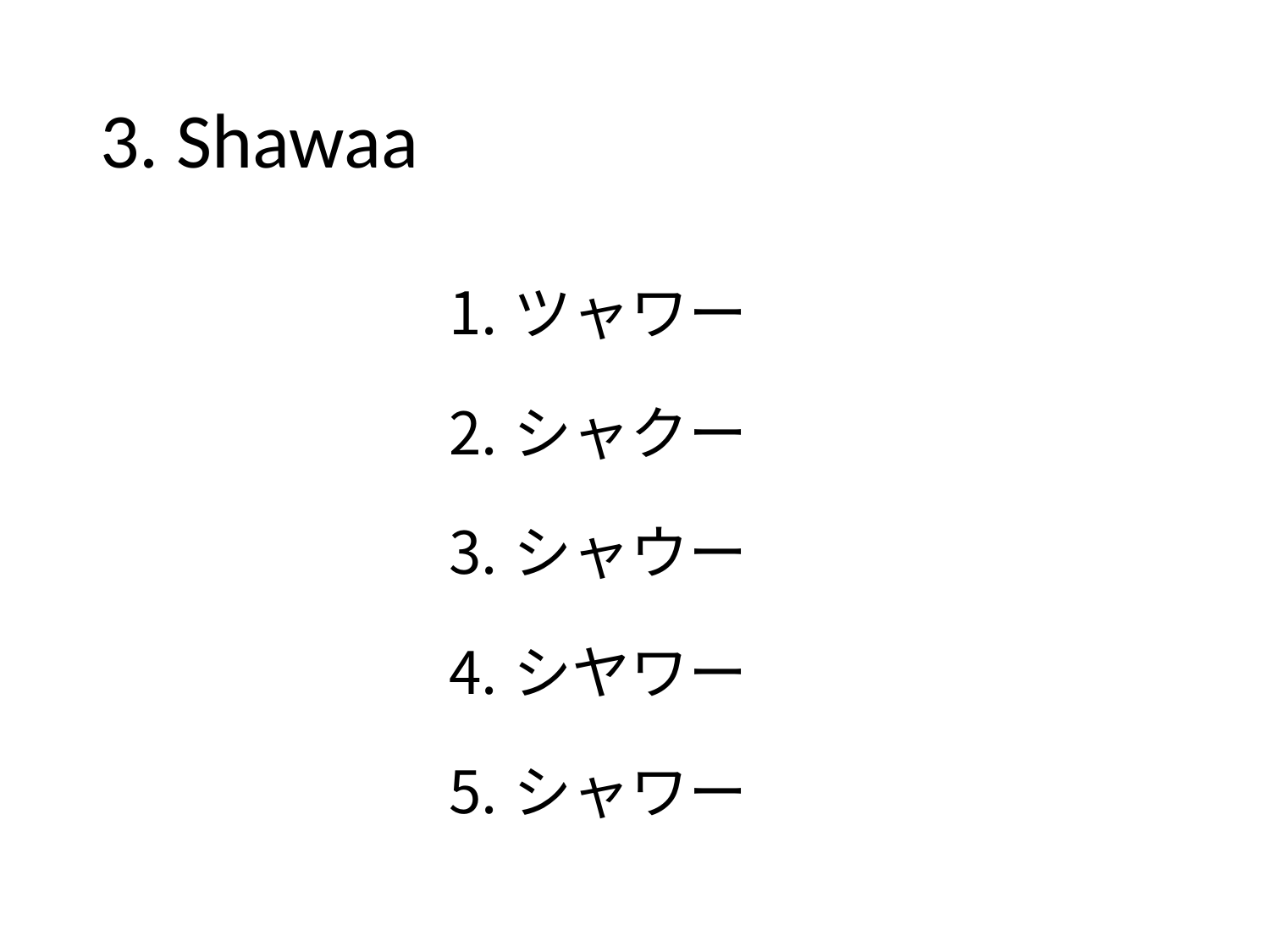

# 3. Shawaa
ツャワー
シャクー
シャウー
シヤワー
シャワー